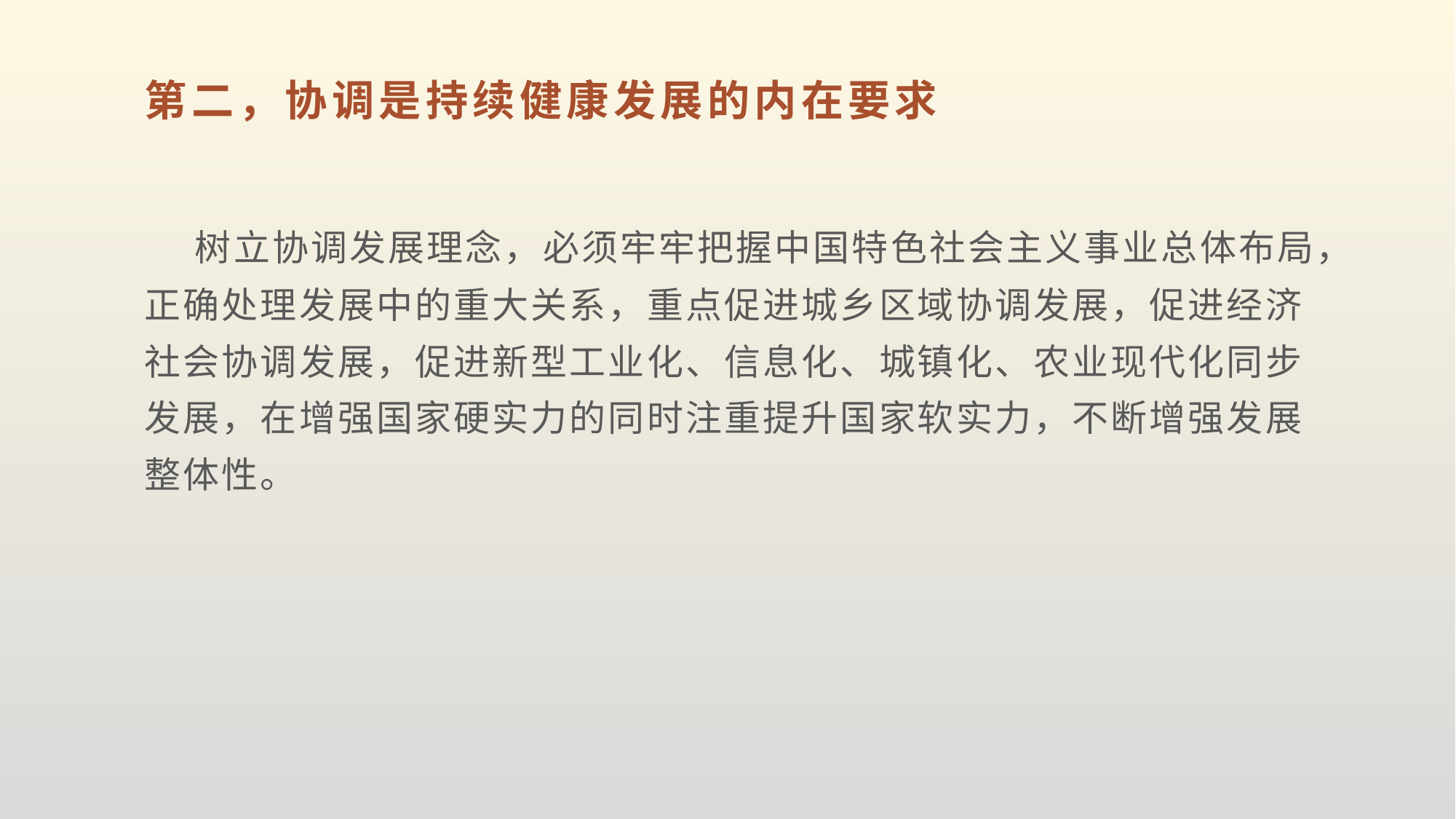

第二，协调是持续健康发展的内在要求
    树立协调发展理念，必须牢牢把握中国特色社会主义事业总体布局，正确处理发展中的重大关系，重点促进城乡区域协调发展，促进经济社会协调发展，促进新型工业化、信息化、城镇化、农业现代化同步发展，在增强国家硬实力的同时注重提升国家软实力，不断增强发展整体性。